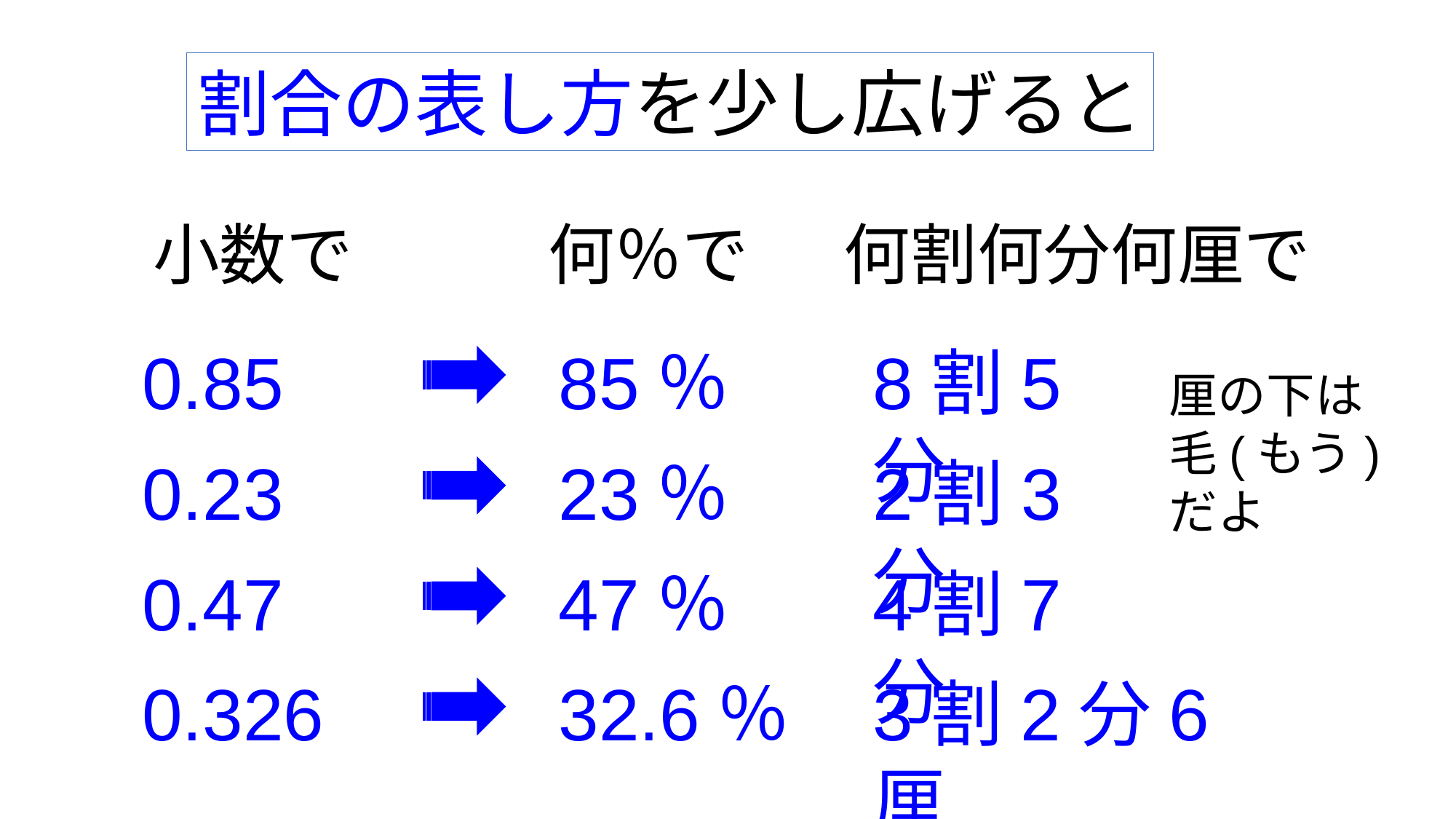

割合の表し方を少し広げると
小数で
何％で
何割何分何厘で
0.85
85％
8割5分

厘の下は毛(もう)だよ
0.23
23％
2割3分

0.47
47％
4割7分

0.326
32.6％
3割2分6厘